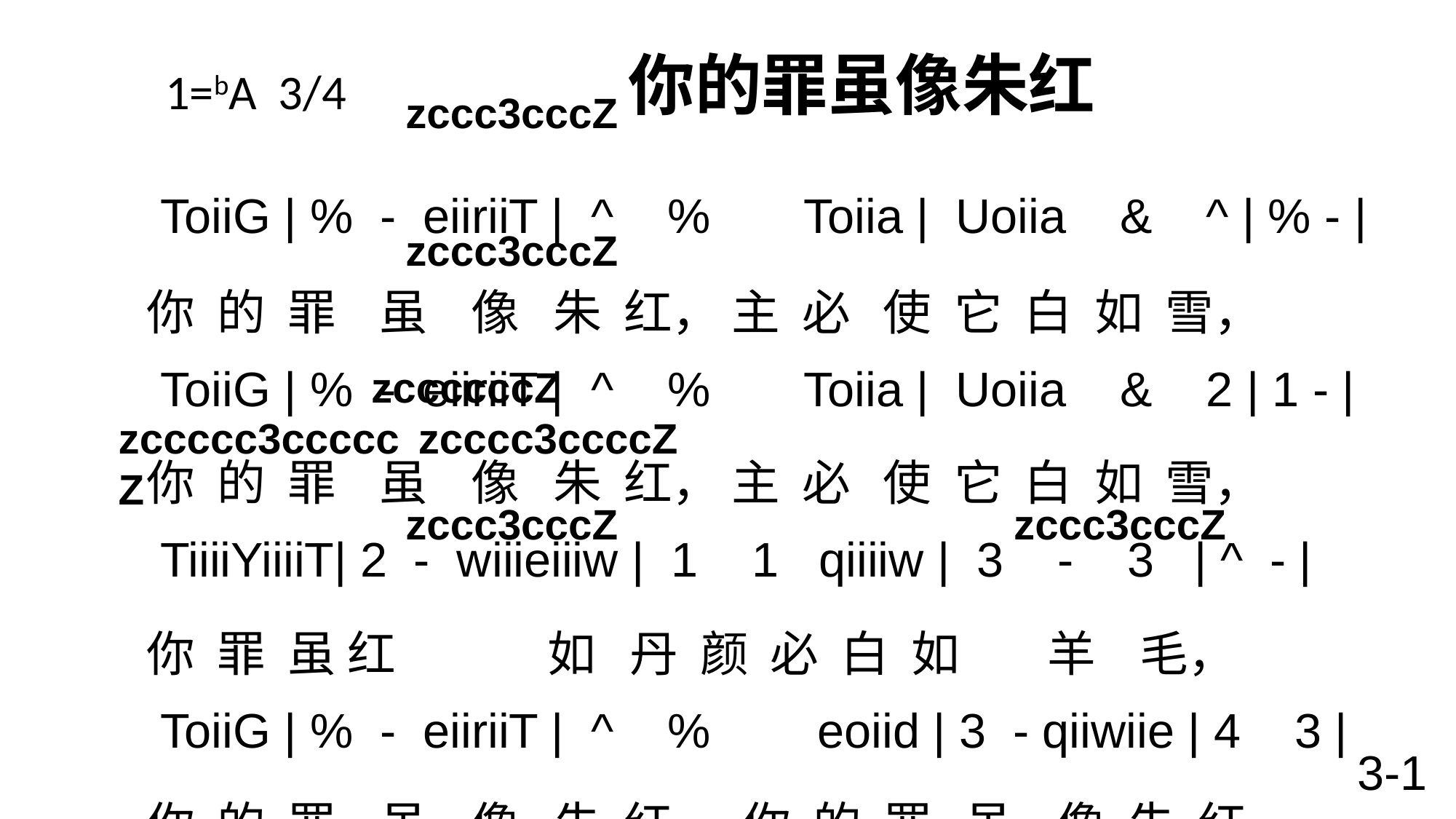

# 1=bA  3/4                  你的罪虽像朱红
    zccc3cccZ
 ToiiG | %  -  eiiriiT |  ^    %       Toiia |  Uoiia    &    ^ | % - |
你  的  罪    虽    像   朱  红， 主  必   使  它  白  如  雪，
 ToiiG | %  -  eiiriiT |  ^    %       Toiia |  Uoiia    &    2 | 1 - |
你  的  罪    虽    像   朱  红， 主  必   使  它  白  如  雪，
 TiiiiYiiiiT| 2  -  wiiieiiiw |  1    1   qiiiiw |  3    -    3   | ^  - |
你  罪  虽 红              如   丹  颜  必  白  如        羊    毛，
 ToiiG | %  -  eiiriiT |  ^    %        eoiid | 3  - qiiwiie | 4    3 |
你  的  罪    虽    像   朱  红，  你  的  罪   虽    像  朱  红，
 wiiiiq | 19  U    qoiiH |  %    -    TiiiiT|  %9  T    TiiiiT |  % -  \
主  必  使  它  白  如   雪，    主  必  使  它  白  如   雪。
    zccc3cccZ
    zccccc3cccccZ
    zccccccZ
    zcccc3ccccZ
    zccc3cccZ
    zccc3cccZ
3-1